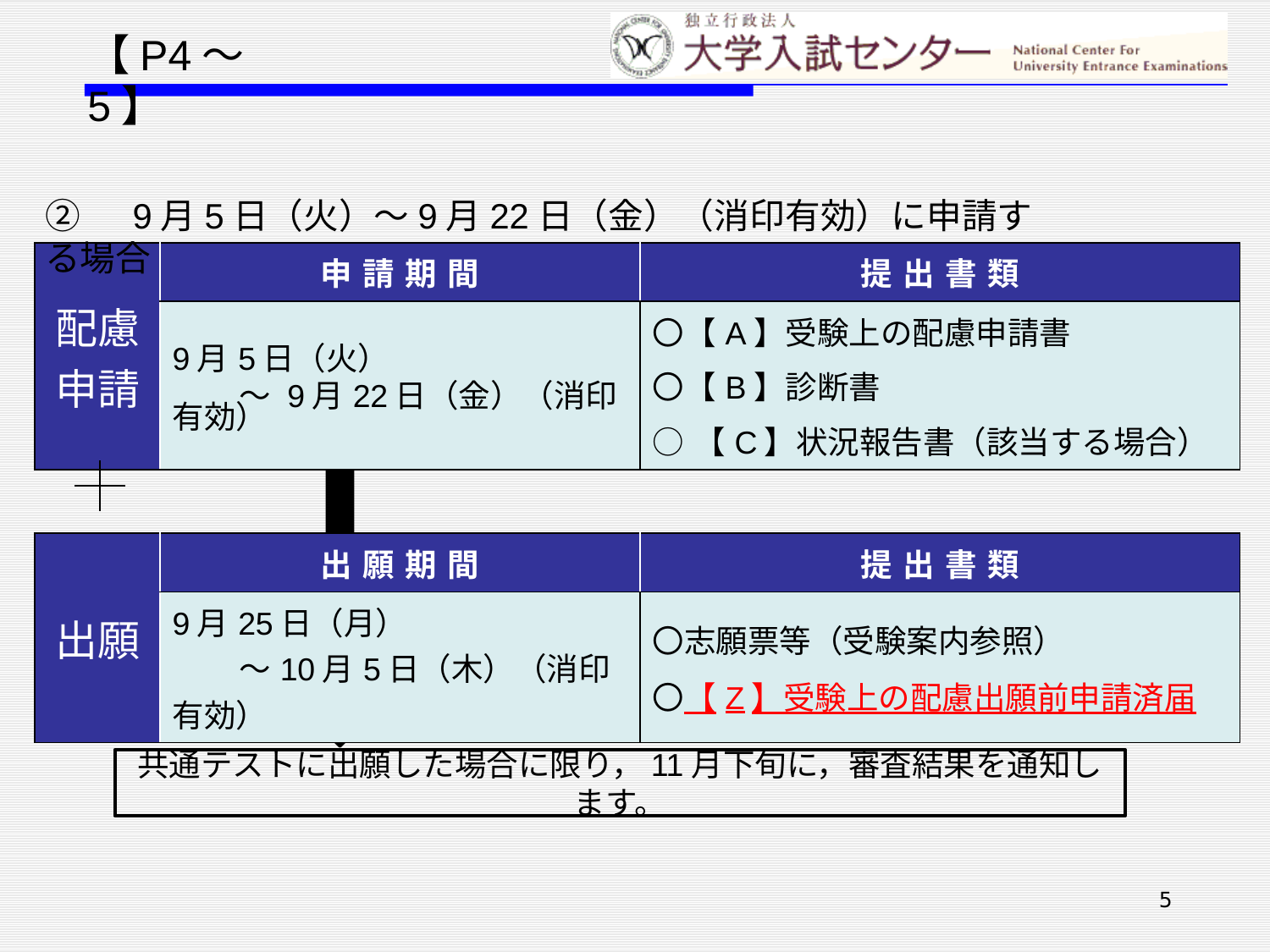

【P4～5】
②　9月5日（火）～9月22日（金）（消印有効）に申請する場合

| 配慮申請 | 申請期間 | 提出書類 |
| --- | --- | --- |
|  | 9月5日（火） ～ 9月22日（金）（消印有効） | 〇【A】受験上の配慮申請書 〇【B】診断書 ○【C】状況報告書（該当する場合） |

| 出願 | 出願期間 | 提出書類 |
| --- | --- | --- |
|  | 9月25日（月） ～10月5日（木）（消印有効） | 〇志願票等（受験案内参照） 〇【Z】受験上の配慮出願前申請済届 |
共通テストに出願した場合に限り，11月下旬に，審査結果を通知します。
5